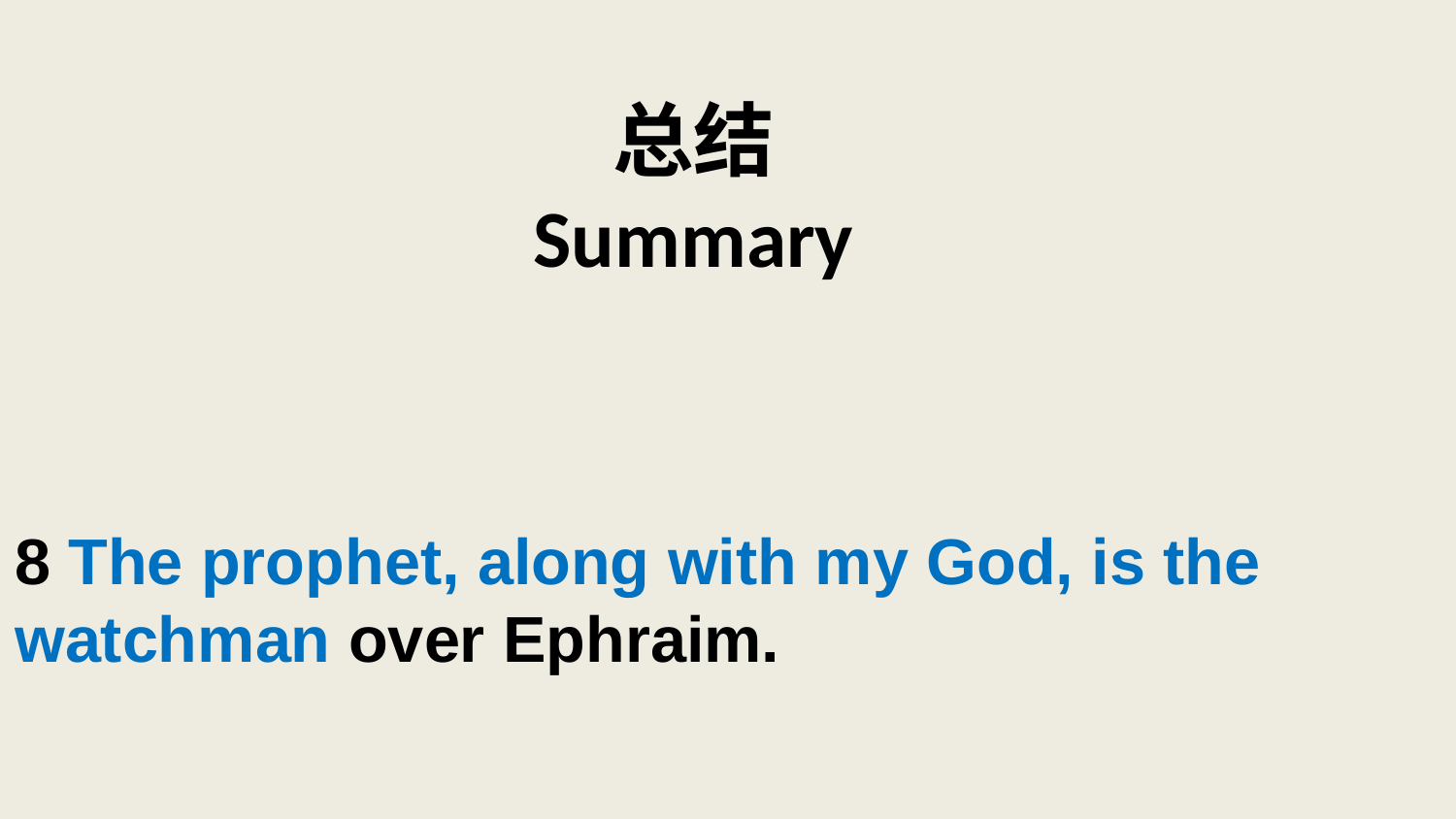

# 总结 Summary

8 The prophet, along with my God, is the watchman over Ephraim.